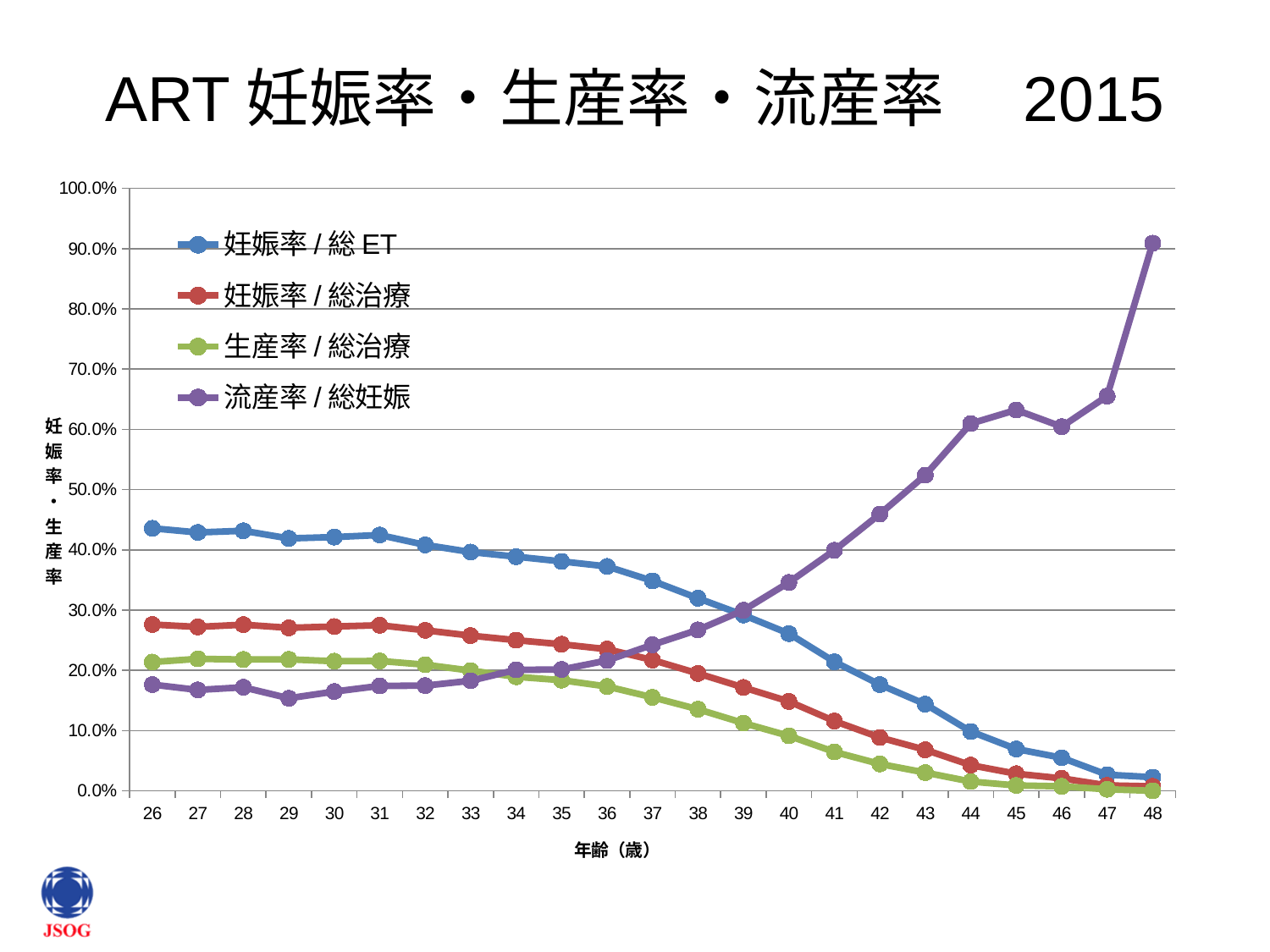

# ART妊娠率・生産率・流産率　2015

### Chart

| Category | 妊娠率/総ET | 妊娠率/総治療 | 生産率/総治療 | 流産率/総妊娠 |
|---|---|---|---|---|
| 26 | 0.43577430972389 | 0.276045627376426 | 0.213688212927757 | 0.176308539944904 |
| 27 | 0.428851174934726 | 0.272049689440994 | 0.219047619047619 | 0.167427701674277 |
| 28 | 0.431620839363242 | 0.275774387424873 | 0.217984281091077 | 0.171835708298407 |
| 29 | 0.418986764034687 | 0.270517165168705 | 0.218211286282599 | 0.15359477124183 |
| 30 | 0.421192052980132 | 0.272668810289389 | 0.215112540192926 | 0.164701257861635 |
| 31 | 0.424568138195777 | 0.274850894632207 | 0.215540092776673 | 0.17420132610006 |
| 32 | 0.408206881812353 | 0.266424884921188 | 0.20930394755196 | 0.174607329842932 |
| 33 | 0.396270818247647 | 0.25765065913371 | 0.199505649717514 | 0.182731841023298 |
| 34 | 0.388670862643465 | 0.250095292548123 | 0.189298646845817 | 0.200800152409983 |
| 35 | 0.380795344325897 | 0.24328678839957 | 0.183632157316368 | 0.201392426557989 |
| 36 | 0.372474447349655 | 0.235082323819525 | 0.17319881483704 | 0.216336949585195 |
| 37 | 0.348475920072856 | 0.217137325589158 | 0.155083783964217 | 0.242428900845503 |
| 38 | 0.319678311133451 | 0.194846971600135 | 0.135351245366257 | 0.267138364779874 |
| 39 | 0.291801910414541 | 0.171611671666212 | 0.112326152167985 | 0.299698077228667 |
| 40 | 0.260996933217375 | 0.148277207125211 | 0.0911454947341048 | 0.345843563661873 |
| 41 | 0.214271928978095 | 0.115702264023135 | 0.0645077247739885 | 0.399234406665165 |
| 42 | 0.176288543776727 | 0.0884878269219906 | 0.0445404733660961 | 0.459304181295882 |
| 43 | 0.14372209187921 | 0.0679768041237113 | 0.030176116838488 | 0.523959978936282 |
| 44 | 0.0983965855346637 | 0.0424800796812749 | 0.0153386454183267 | 0.609613130128956 |
| 45 | 0.069336143308746 | 0.0282621767889357 | 0.0088480371102139 | 0.632218844984802 |
| 46 | 0.0547833197056419 | 0.0205995388162952 | 0.00737893927747886 | 0.604477611940298 |
| 47 | 0.0266544117647059 | 0.00892857142857143 | 0.00246305418719212 | 0.655172413793103 |
| 48 | 0.0225409836065574 | 0.00737265415549598 | 0.0 | 0.909090909090909 |